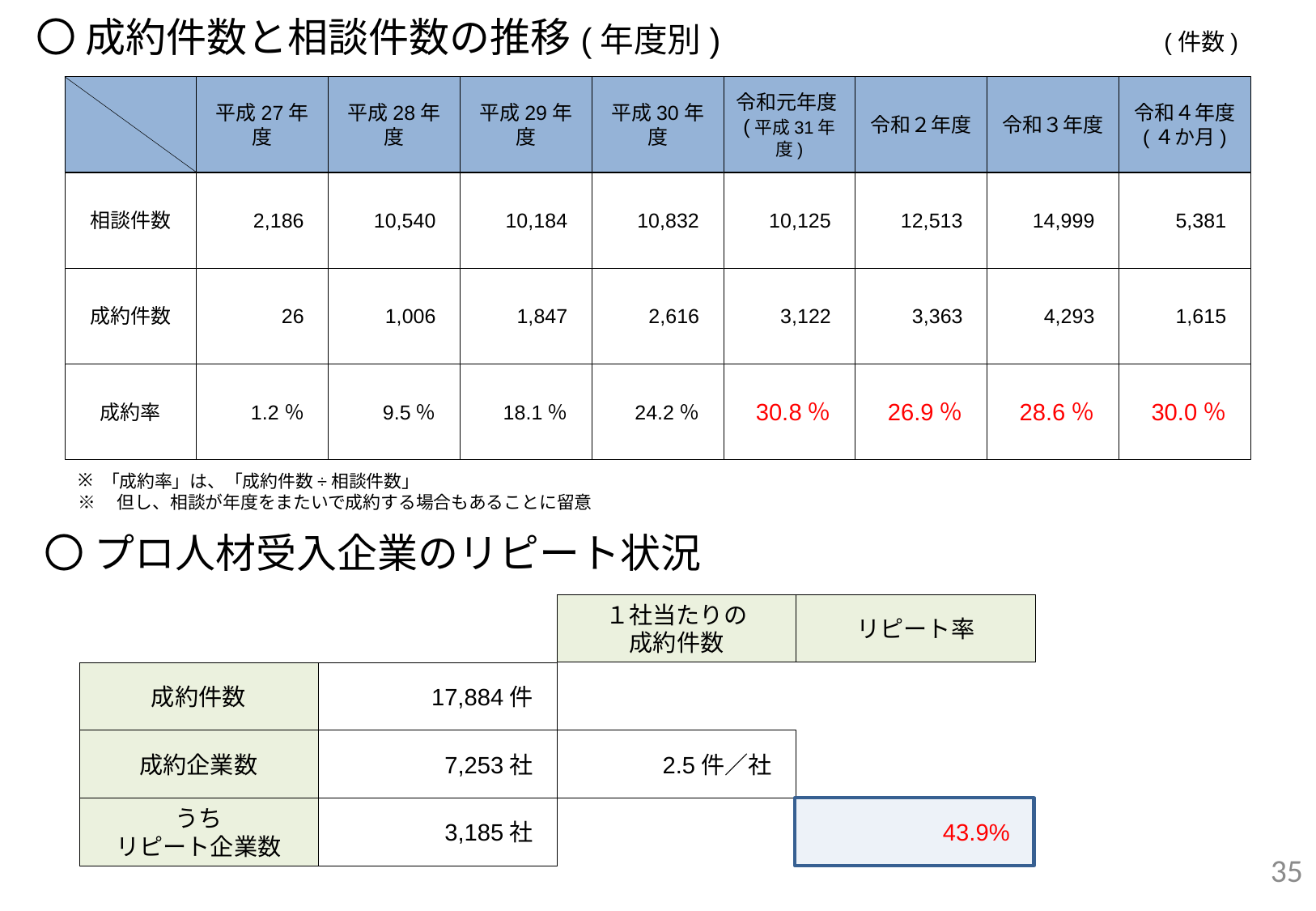

〇 成約件数と相談件数の推移(年度別)
(件数)

平成27年度
平成28年度
平成29年度
平成30年度
令和元年度(平成31年度)
令和２年度
令和３年度
令和４年度
(４か月)
相談件数
2,186
10,540
10,184
10,832
10,125
12,513
14,999
5,381
成約件数
26
1,006
1,847
2,616
3,122
3,363
4,293
1,615
成約率
1.2％
9.5％
18.1％
24.2％
30.8％
26.9％
28.6％
30.0％
「成約率」は、「成約件数÷相談件数」
※　但し、相談が年度をまたいで成約する場合もあることに留意
〇 プロ人材受入企業のリピート状況
１社当たりの
成約件数
リピート率
成約件数
17,884件
成約企業数
7,253社
2.5件／社
うち
リピート企業数
3,185社
43.9%
35